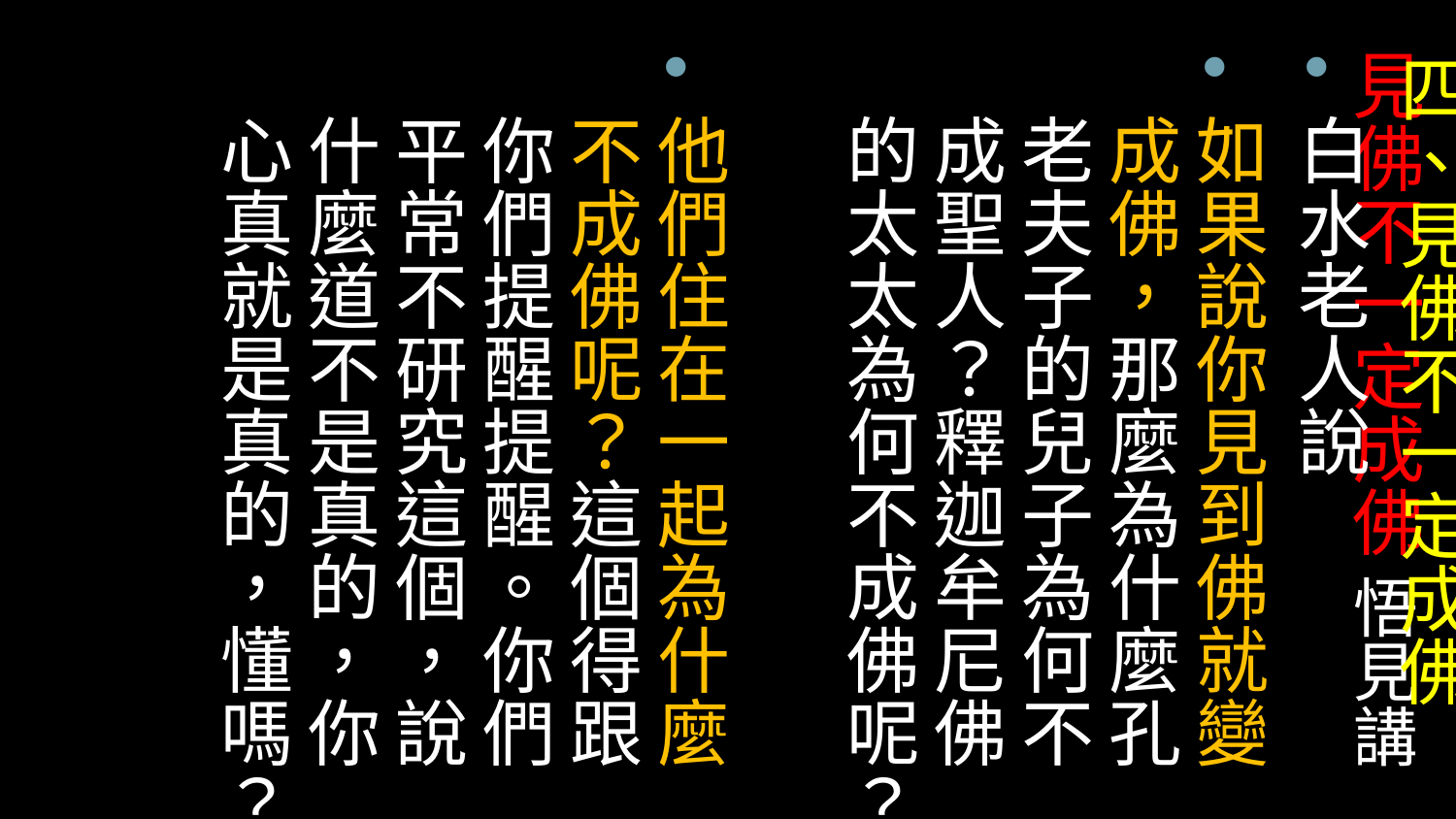

# 見佛不一定成佛 悟見講
四、見佛不一定成佛
白水老人說
如果說你見到佛就變成佛，那麼為什麼孔老夫子的兒子為何不成聖人？釋迦牟尼佛的太太為何不成佛呢？
他們住在一起為什麼不成佛呢？這個得跟你們提醒提醒。你們平常不研究這個，說什麼道不是真的，你心真就是真的，懂嗎？